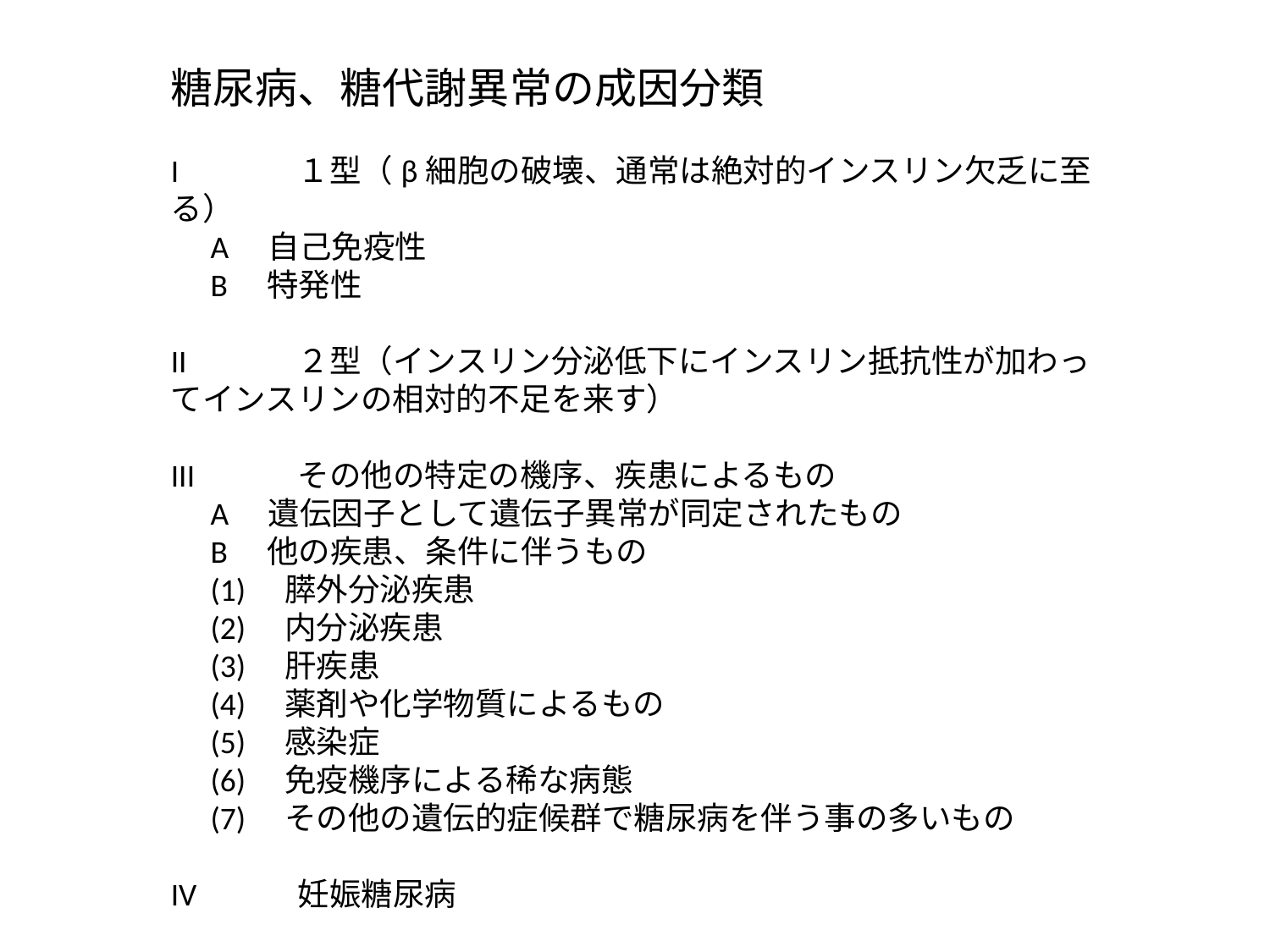

糖尿病、糖代謝異常の成因分類

I	１型（β細胞の破壊、通常は絶対的インスリン欠乏に至る）
　A　自己免疫性
　B　特発性

II	２型（インスリン分泌低下にインスリン抵抗性が加わってインスリンの相対的不足を来す）

III	その他の特定の機序、疾患によるもの
　A　遺伝因子として遺伝子異常が同定されたもの
　B　他の疾患、条件に伴うもの
　(1)　膵外分泌疾患
　(2)　内分泌疾患
　(3)　肝疾患
　(4)　薬剤や化学物質によるもの
　(5)　感染症
　(6)　免疫機序による稀な病態
　(7)　その他の遺伝的症候群で糖尿病を伴う事の多いもの

IV	妊娠糖尿病